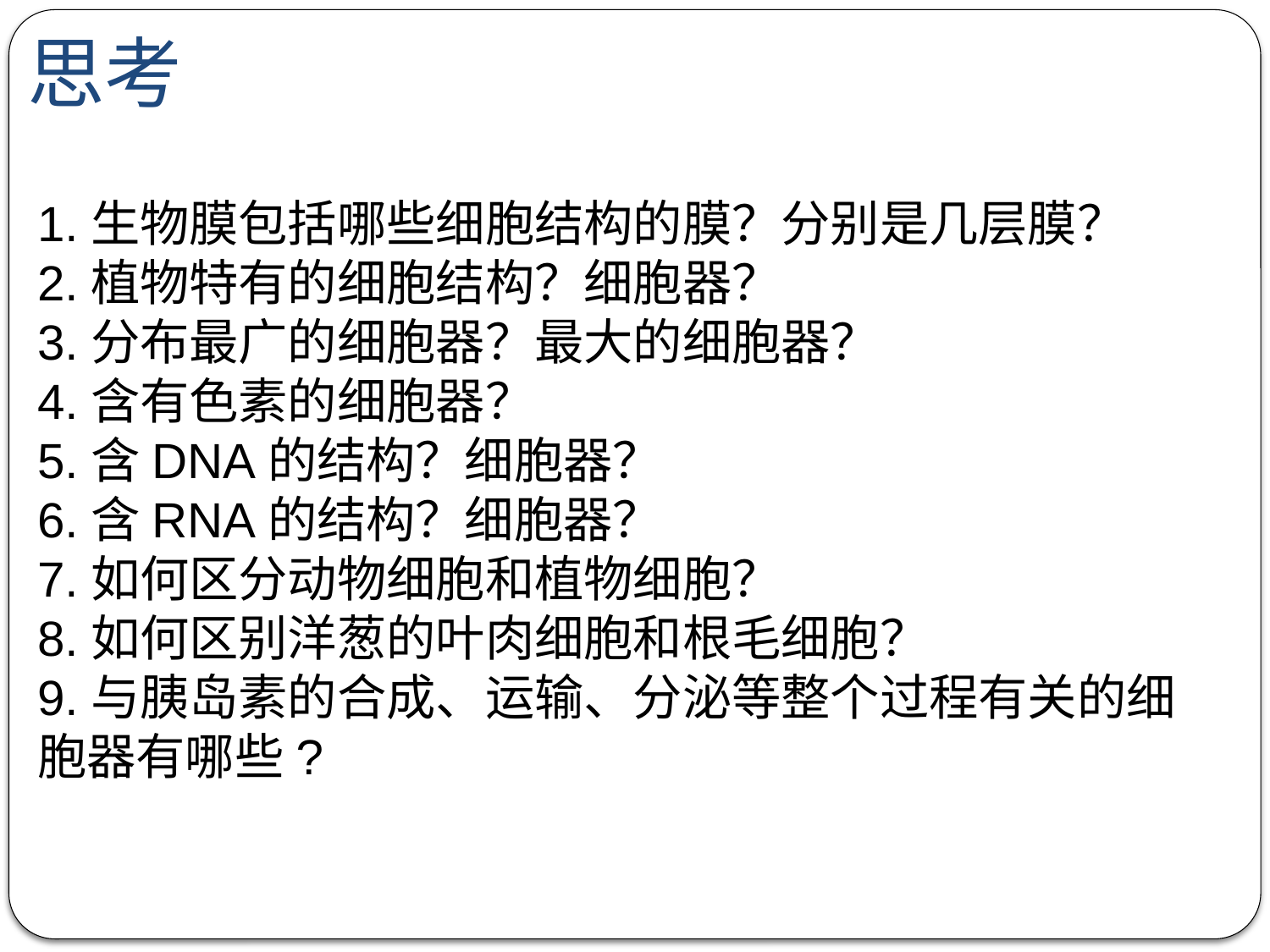

思考
1.生物膜包括哪些细胞结构的膜？分别是几层膜？
2.植物特有的细胞结构？细胞器？
3.分布最广的细胞器？最大的细胞器？
4.含有色素的细胞器？
5.含DNA的结构？细胞器？
6.含RNA的结构？细胞器？
7.如何区分动物细胞和植物细胞？
8.如何区别洋葱的叶肉细胞和根毛细胞？
9.与胰岛素的合成、运输、分泌等整个过程有关的细胞器有哪些?